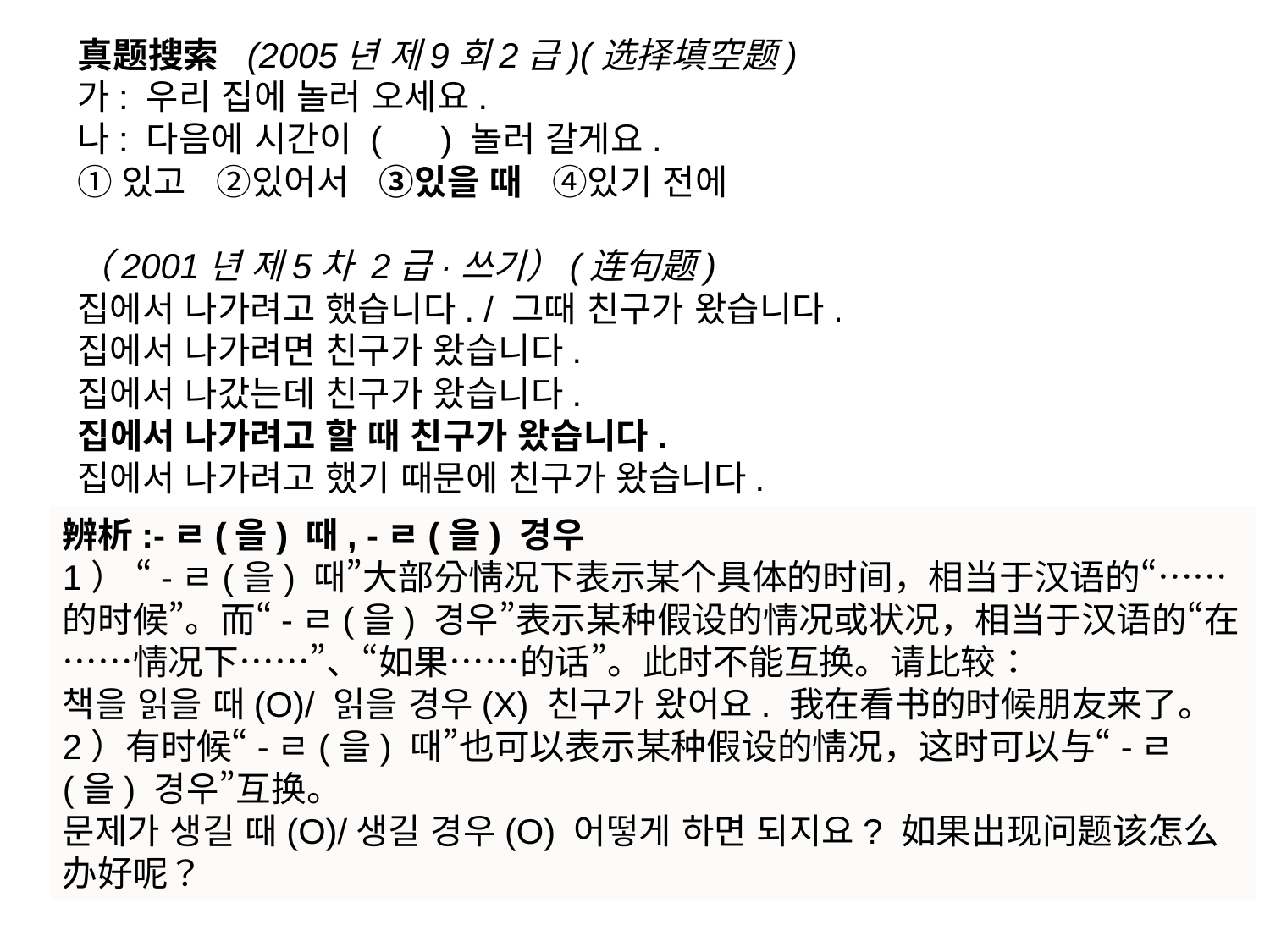

真题搜索  (2005년 제9회2급)(选择填空题)
가: 우리 집에 놀러 오세요.
나: 다음에 시간이 (      ) 놀러 갈게요.
①있고   ②있어서   ③있을 때   ④있기 전에

（2001년 제5차 2급·쓰기）(连句题)
집에서 나가려고 했습니다. / 그때 친구가 왔습니다.
집에서 나가려면 친구가 왔습니다.
집에서 나갔는데 친구가 왔습니다.
집에서 나가려고 할 때 친구가 왔습니다.
집에서 나가려고 했기 때문에 친구가 왔습니다.

辨析:-ㄹ(을) 때, -ㄹ(을) 경우
1） “-ㄹ(을) 때”大部分情况下表示某个具体的时间，相当于汉语的“……的时候”。而“-ㄹ(을) 경우”表示某种假设的情况或状况，相当于汉语的“在……情况下……”、“如果……的话”。此时不能互换。请比较：
책을 읽을 때(O)/ 읽을 경우(X) 친구가 왔어요. 我在看书的时候朋友来了。
2）有时候“-ㄹ(을) 때”也可以表示某种假设的情况，这时可以与“-ㄹ(을) 경우”互换。
문제가 생길 때(O)/생길 경우(O) 어떻게 하면 되지요? 如果出现问题该怎么办好呢？